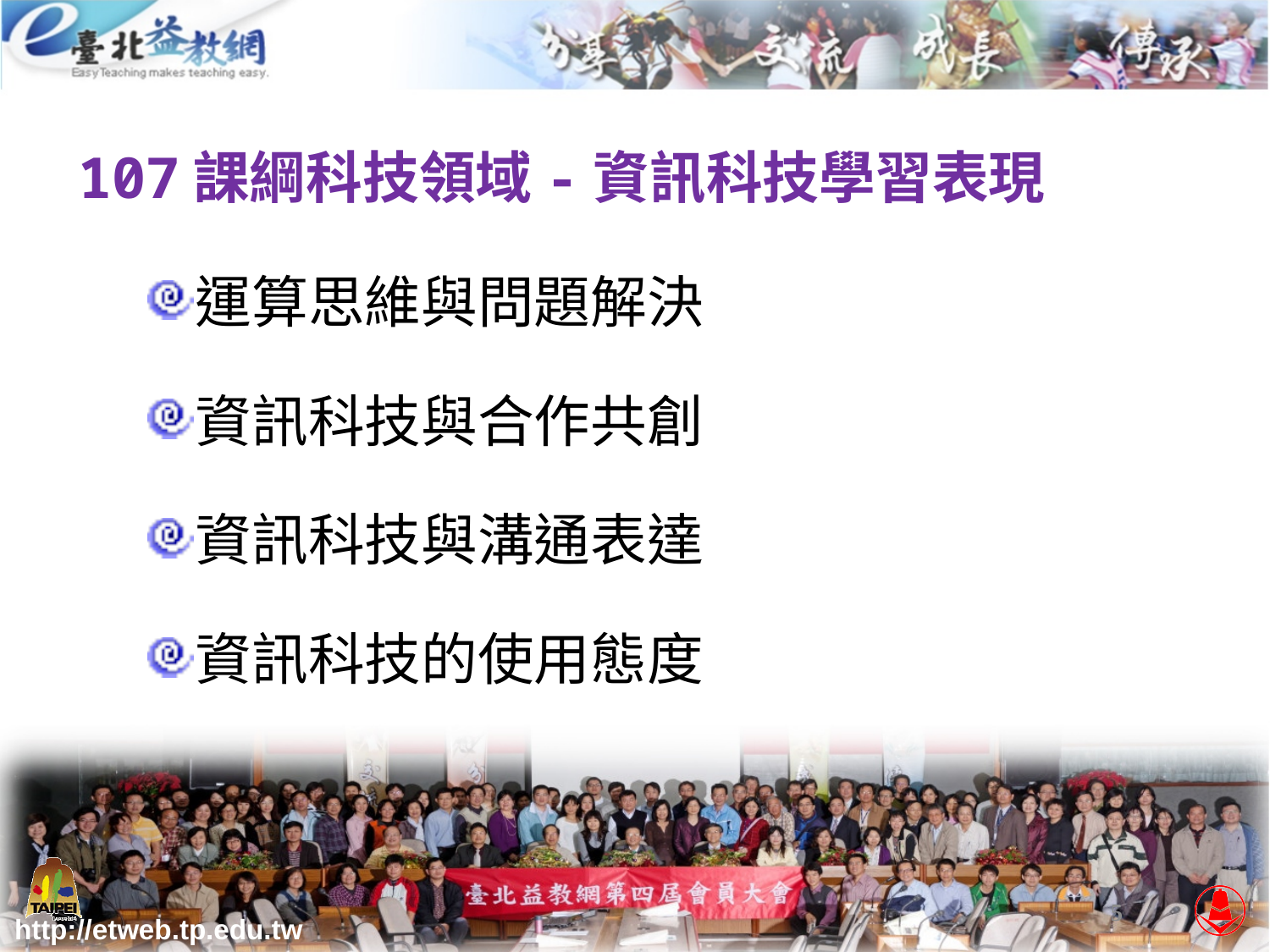

# 107課綱科技領域-資訊科技學習表現
運算思維與問題解決
資訊科技與合作共創
資訊科技與溝通表達
資訊科技的使用態度
5